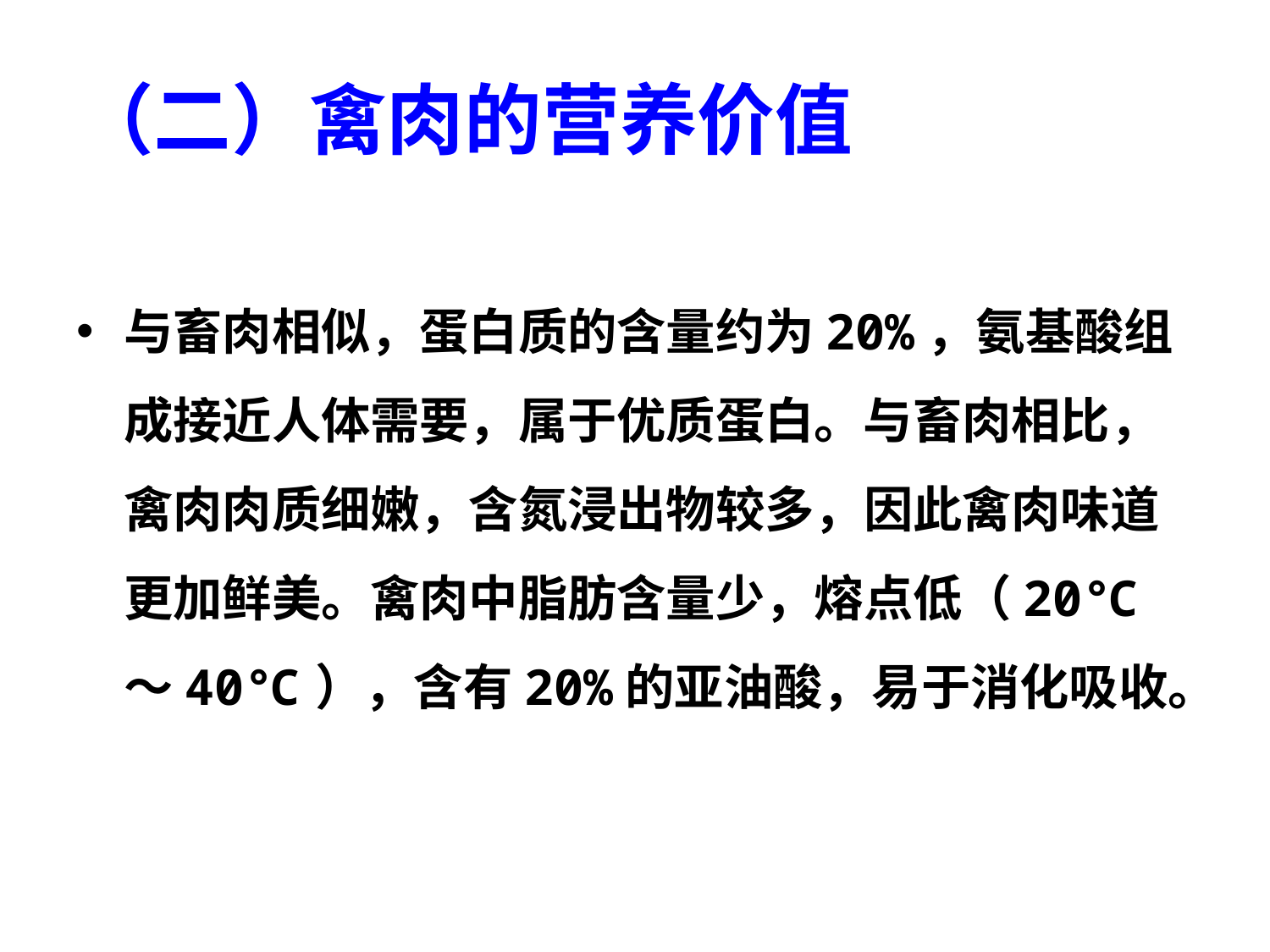

# （二）禽肉的营养价值
与畜肉相似，蛋白质的含量约为20%，氨基酸组成接近人体需要，属于优质蛋白。与畜肉相比，禽肉肉质细嫩，含氮浸出物较多，因此禽肉味道更加鲜美。禽肉中脂肪含量少，熔点低（20℃～40℃），含有20%的亚油酸，易于消化吸收。